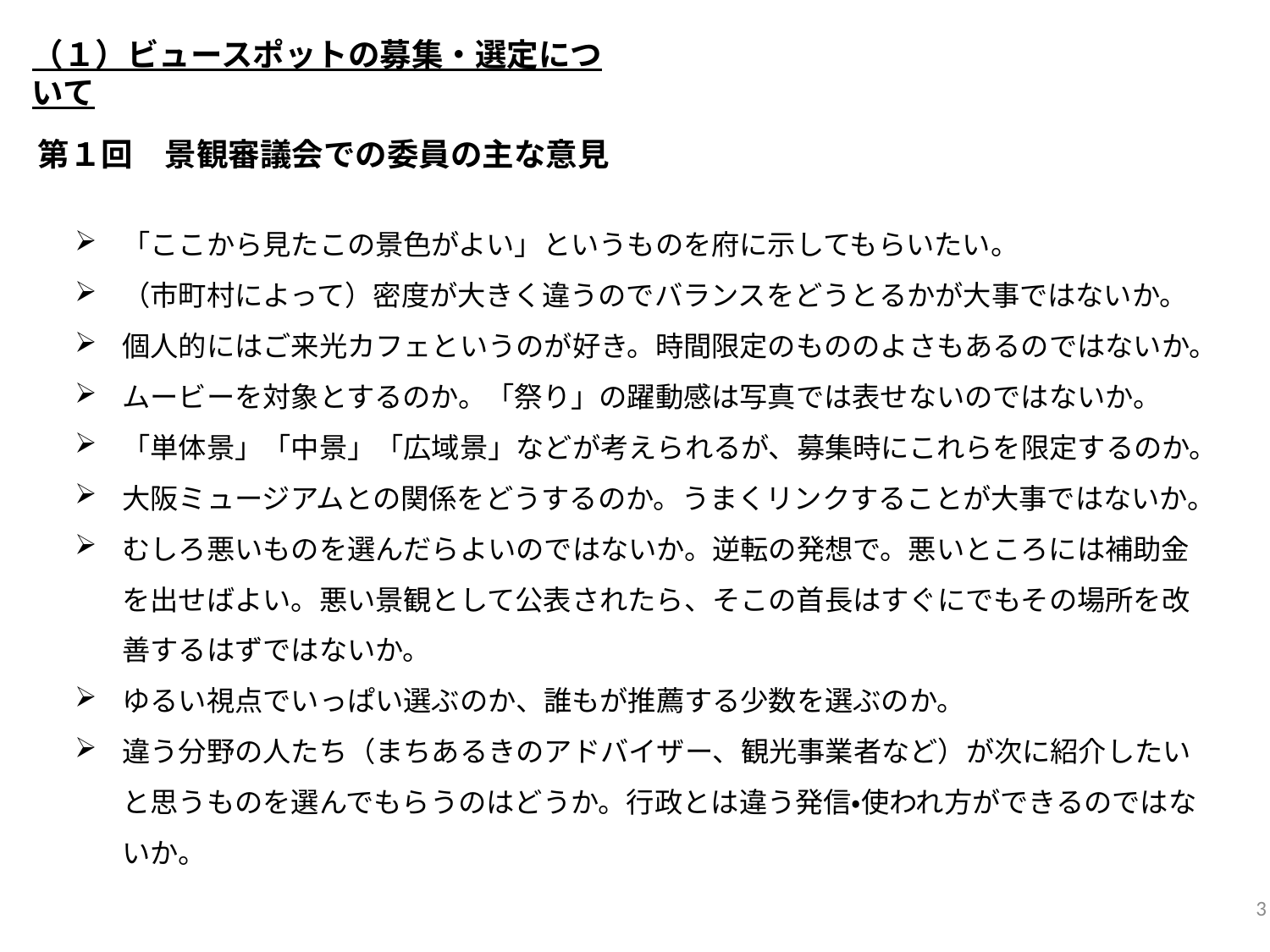

（１）ビュースポットの募集・選定について
第１回　景観審議会での委員の主な意見

「ここから見たこの景色がよい」というものを府に示してもらいたい。
（市町村によって）密度が大きく違うのでバランスをどうとるかが大事ではないか。
個人的にはご来光カフェというのが好き。時間限定のもののよさもあるのではないか。
ムービーを対象とするのか。「祭り」の躍動感は写真では表せないのではないか。
「単体景」「中景」「広域景」などが考えられるが、募集時にこれらを限定するのか。
大阪ミュージアムとの関係をどうするのか。うまくリンクすることが大事ではないか。
むしろ悪いものを選んだらよいのではないか。逆転の発想で。悪いところには補助金を出せばよい。悪い景観として公表されたら、そこの首長はすぐにでもその場所を改善するはずではないか。
ゆるい視点でいっぱい選ぶのか、誰もが推薦する少数を選ぶのか。
違う分野の人たち（まちあるきのアドバイザー、観光事業者など）が次に紹介したいと思うものを選んでもらうのはどうか。行政とは違う発信・使われ方ができるのではないか。
3